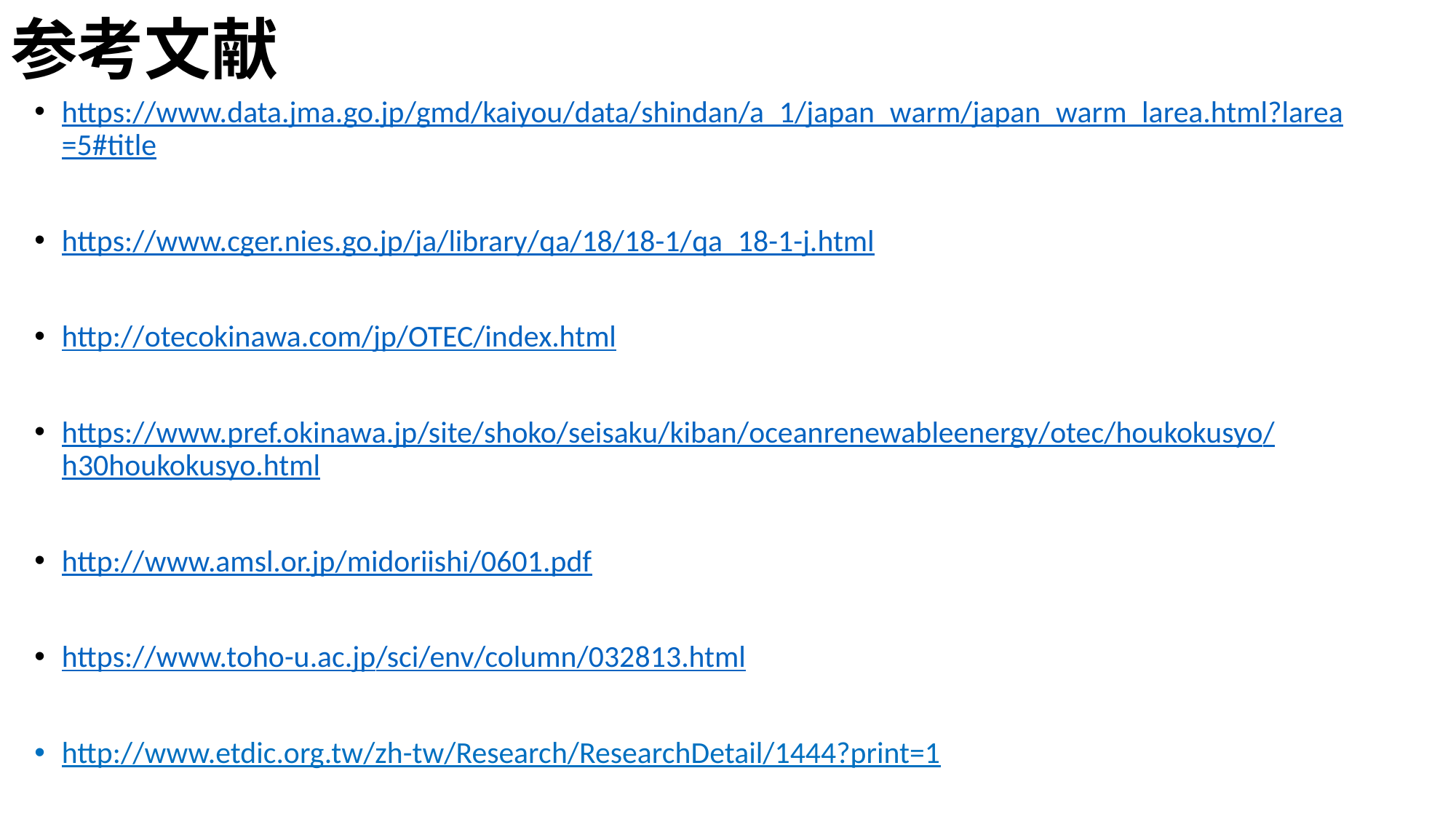

# 参考文献
https://www.data.jma.go.jp/gmd/kaiyou/data/shindan/a_1/japan_warm/japan_warm_larea.html?larea=5#title

https://www.cger.nies.go.jp/ja/library/qa/18/18-1/qa_18-1-j.html

http://otecokinawa.com/jp/OTEC/index.html

https://www.pref.okinawa.jp/site/shoko/seisaku/kiban/oceanrenewableenergy/otec/houkokusyo/h30houkokusyo.html

http://www.amsl.or.jp/midoriishi/0601.pdf

https://www.toho-u.ac.jp/sci/env/column/032813.html

http://www.etdic.org.tw/zh-tw/Research/ResearchDetail/1444?print=1